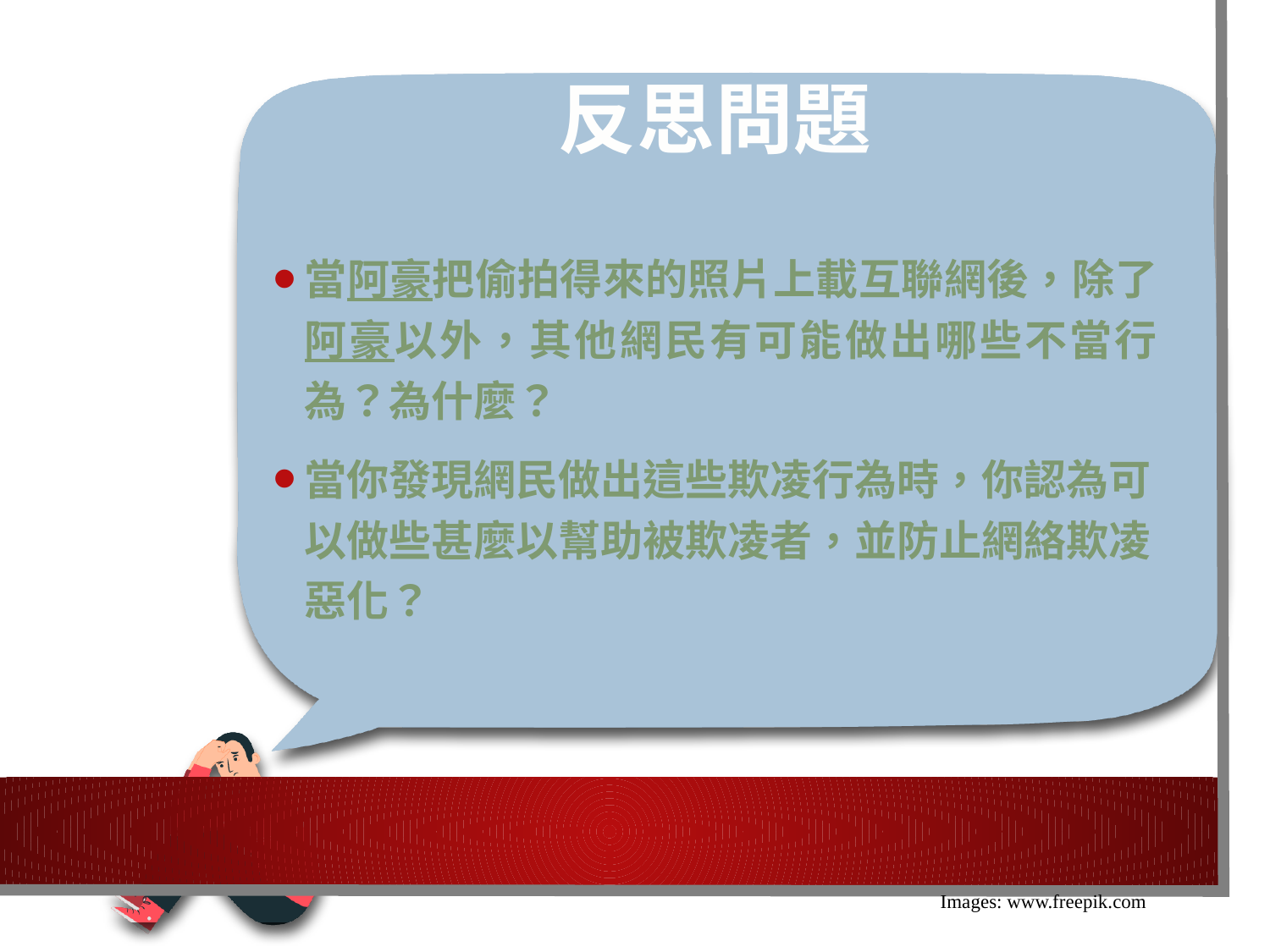

# 反思問題
當阿豪把偷拍得來的照片上載互聯網後，除了阿豪以外，其他網民有可能做出哪些不當行為？為什麼？
當你發現網民做出這些欺凌行為時，你認為可以做些甚麼以幫助被欺凌者，並防止網絡欺凌惡化？
Images: www.freepik.com